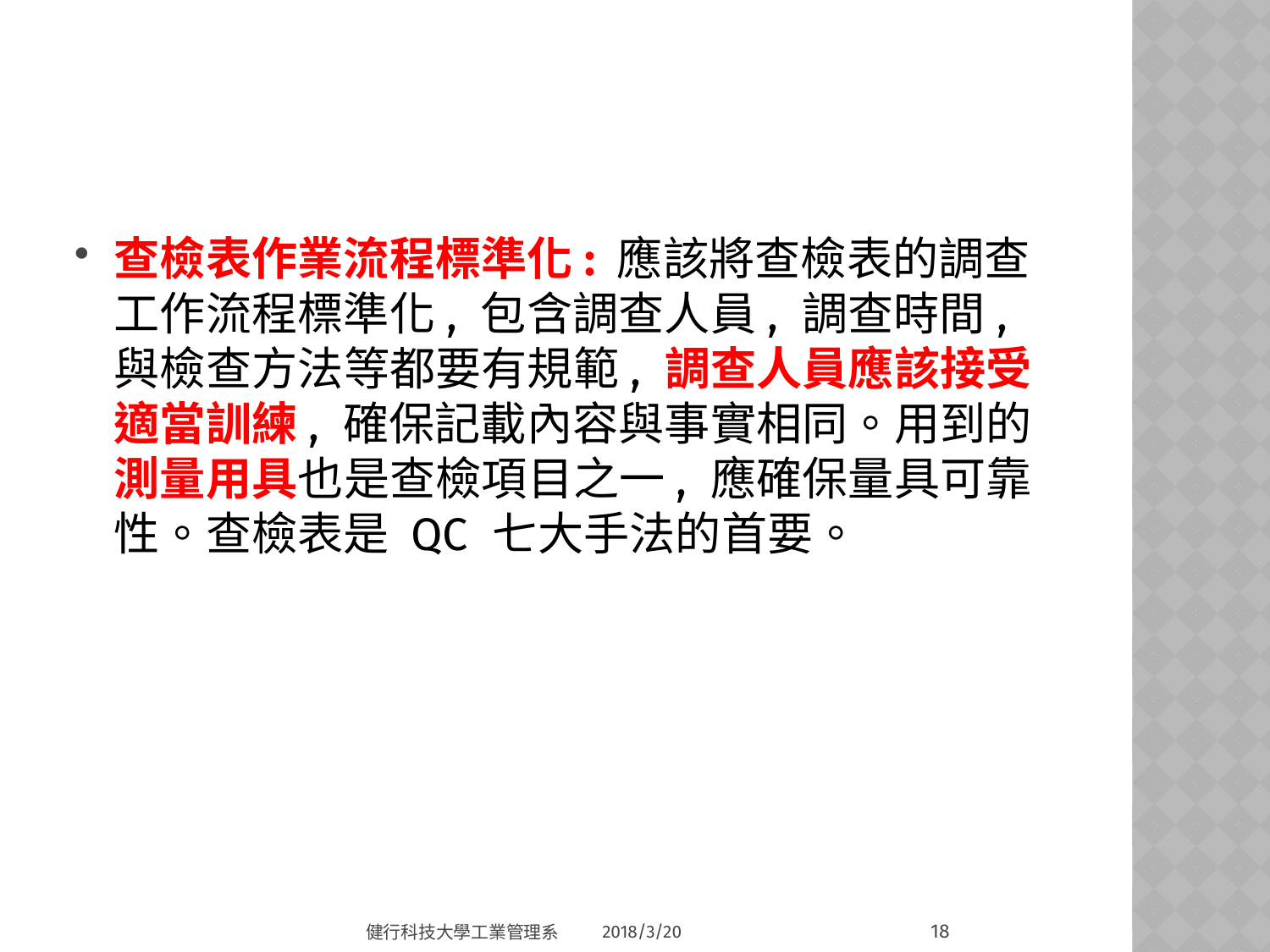

#
查檢表作業流程標準化: 應該將查檢表的調查工作流程標準化, 包含調查人員, 調查時間, 與檢查方法等都要有規範, 調查人員應該接受適當訓練, 確保記載內容與事實相同。用到的測量用具也是查檢項目之一, 應確保量具可靠性。查檢表是 QC 七大手法的首要。
18
健行科技大學工業管理系
2018/3/20